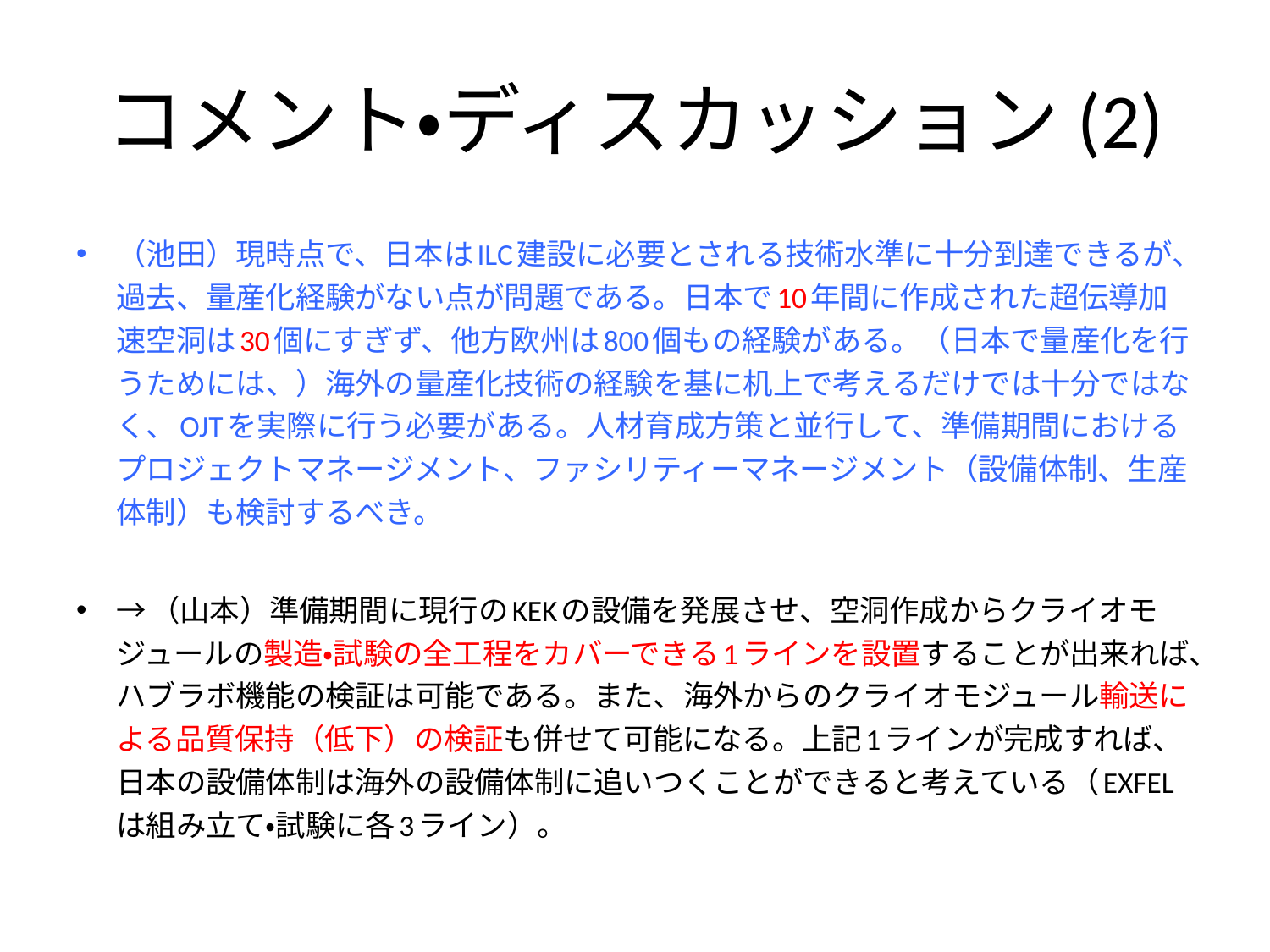

# コメント・ディスカッション(2)
（池田）現時点で、日本はILC建設に必要とされる技術水準に十分到達できるが、過去、量産化経験がない点が問題である。日本で10年間に作成された超伝導加速空洞は30個にすぎず、他方欧州は800個もの経験がある。（日本で量産化を行うためには、）海外の量産化技術の経験を基に机上で考えるだけでは十分ではなく、OJTを実際に行う必要がある。人材育成方策と並行して、準備期間におけるプロジェクトマネージメント、ファシリティーマネージメント（設備体制、生産体制）も検討するべき。

→（山本）準備期間に現行のKEKの設備を発展させ、空洞作成からクライオモジュールの製造・試験の全工程をカバーできる1ラインを設置することが出来れば、ハブラボ機能の検証は可能である。また、海外からのクライオモジュール輸送による品質保持（低下）の検証も併せて可能になる。上記1ラインが完成すれば、日本の設備体制は海外の設備体制に追いつくことができると考えている（EXFELは組み立て・試験に各3ライン）。